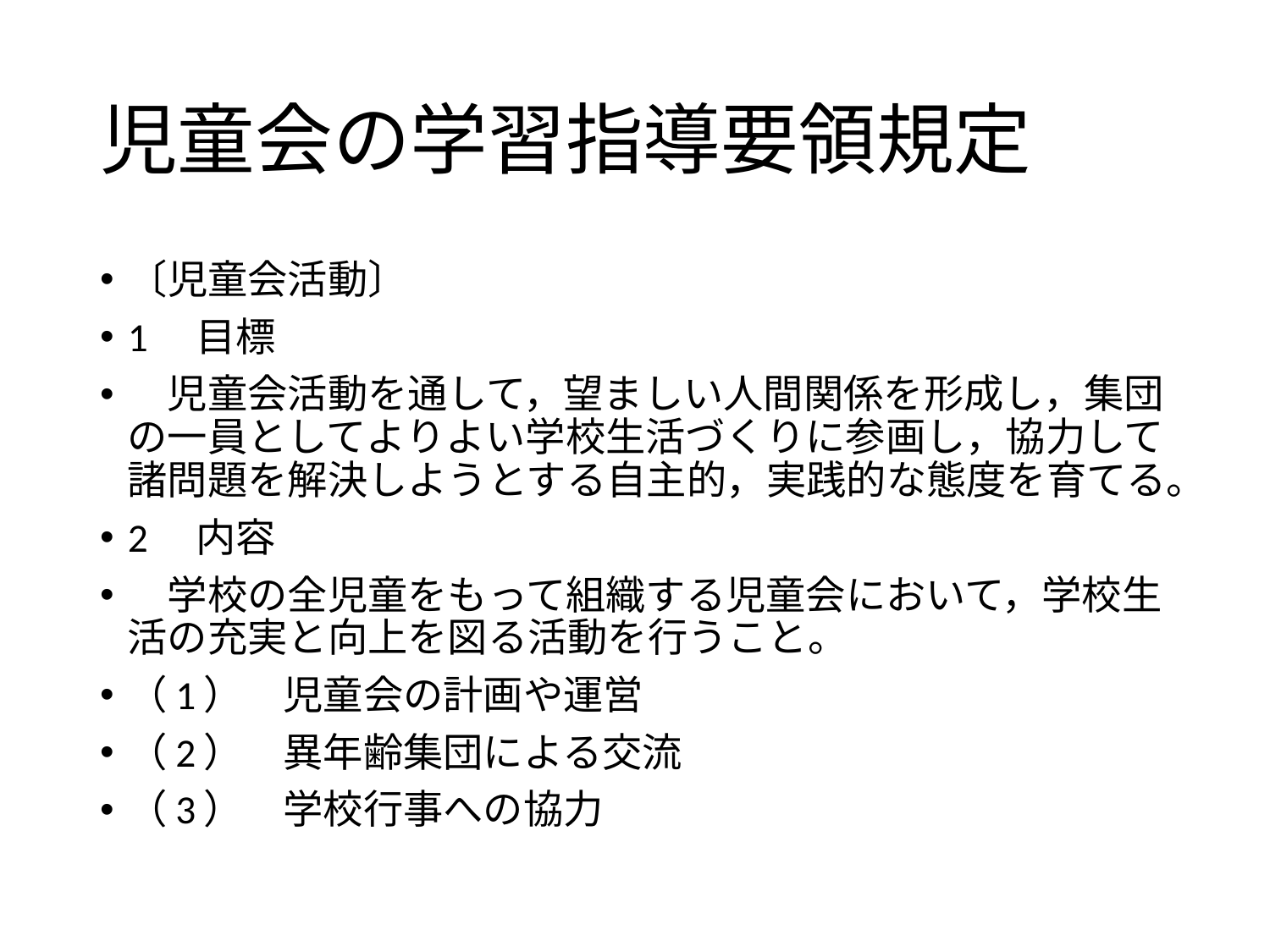

# 児童会の学習指導要領規定
〔児童会活動〕
1　目標
　児童会活動を通して，望ましい人間関係を形成し，集団の一員としてよりよい学校生活づくりに参画し，協力して諸問題を解決しようとする自主的，実践的な態度を育てる。
2　内容
　学校の全児童をもって組織する児童会において，学校生活の充実と向上を図る活動を行うこと。
（1）　児童会の計画や運営
（2）　異年齢集団による交流
（3）　学校行事への協力